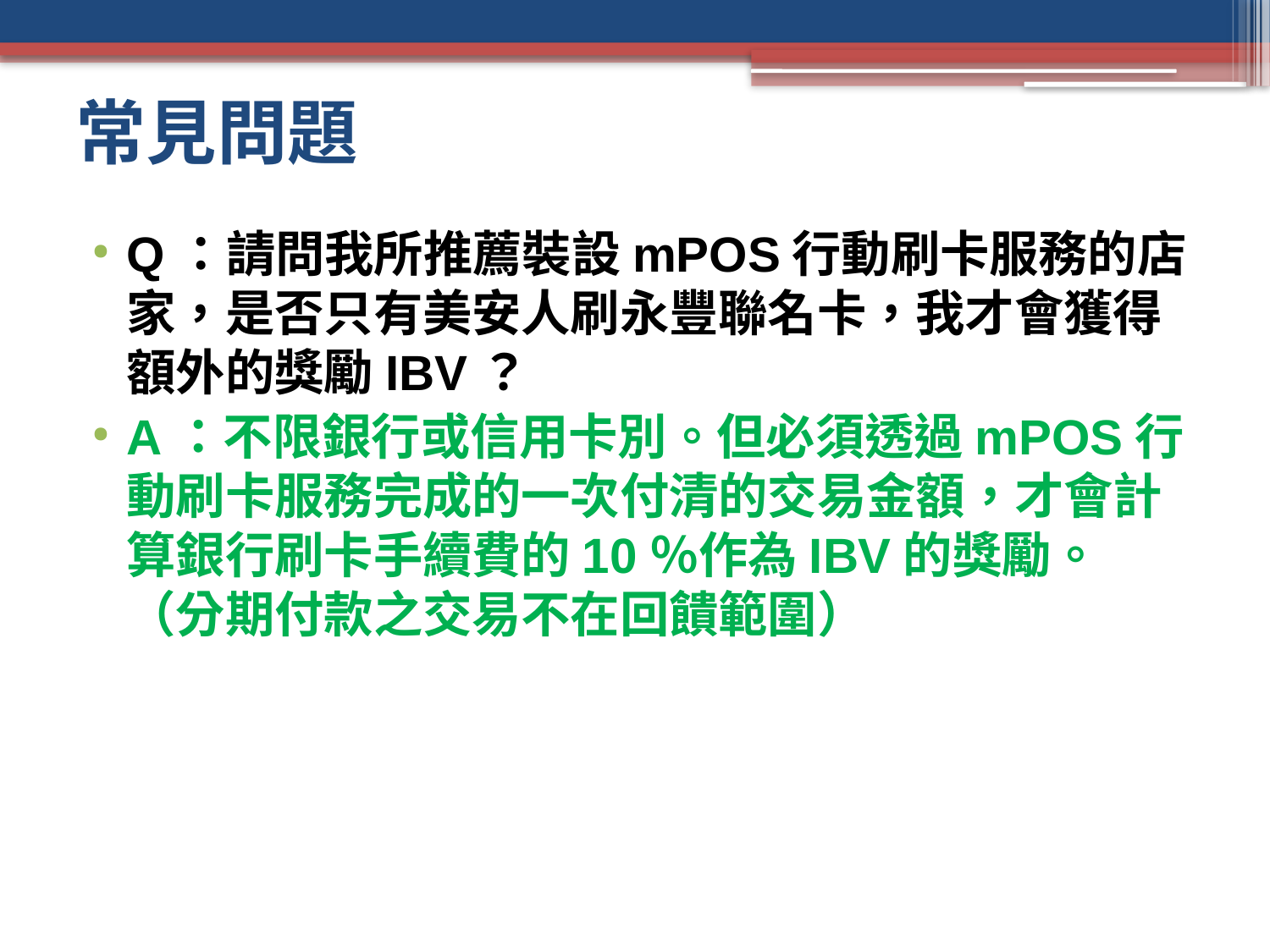

# 常見問題
Q：請問我所推薦裝設mPOS行動刷卡服務的店家，是否只有美安人刷永豐聯名卡，我才會獲得額外的獎勵IBV？
A：不限銀行或信用卡別。但必須透過mPOS行動刷卡服務完成的一次付清的交易金額，才會計算銀行刷卡手續費的10％作為IBV的獎勵。（分期付款之交易不在回饋範圍）